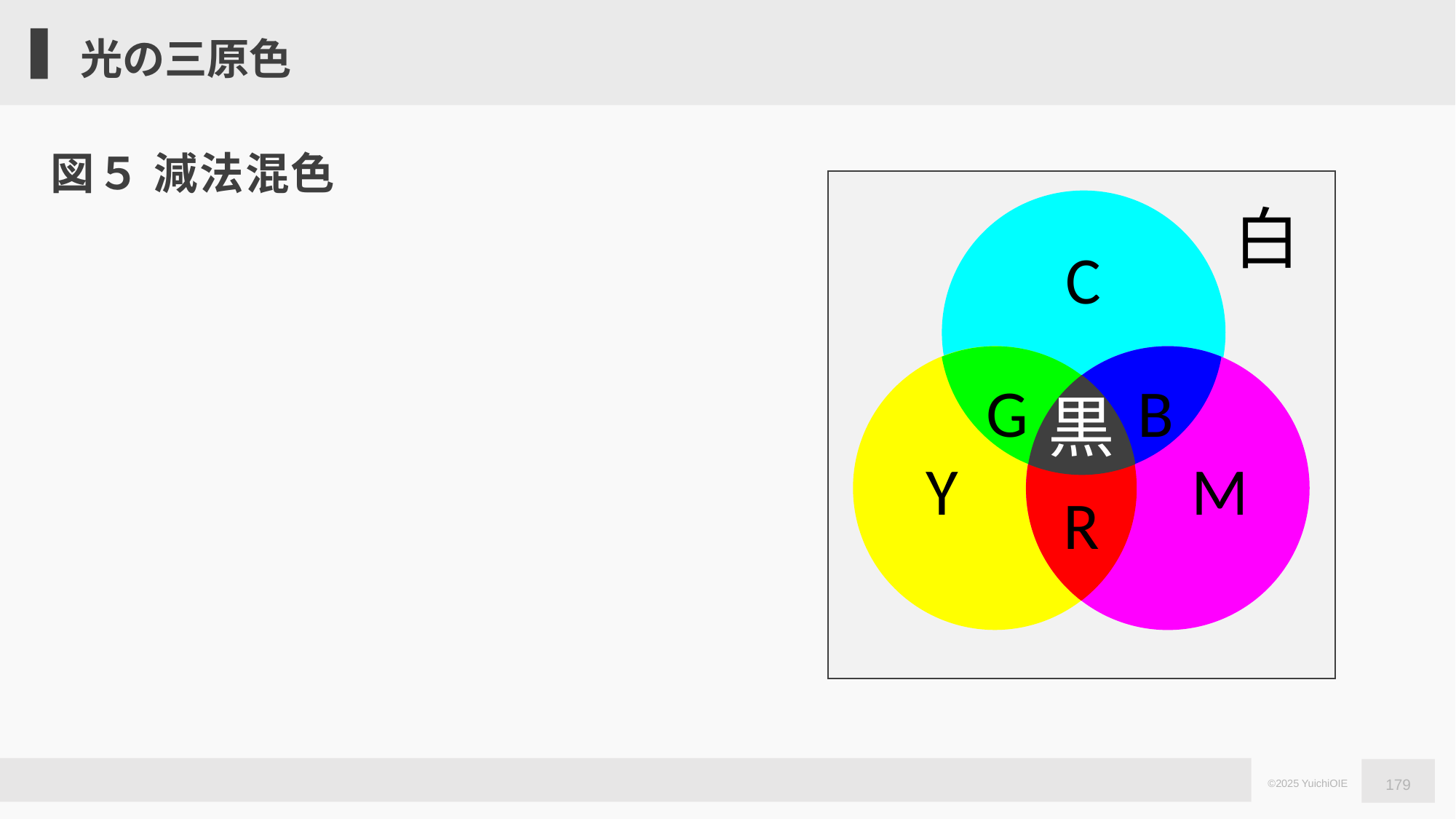

# 光の三原色
図５ 減法混色
白
C
Y
G
M
B
黒
R
179